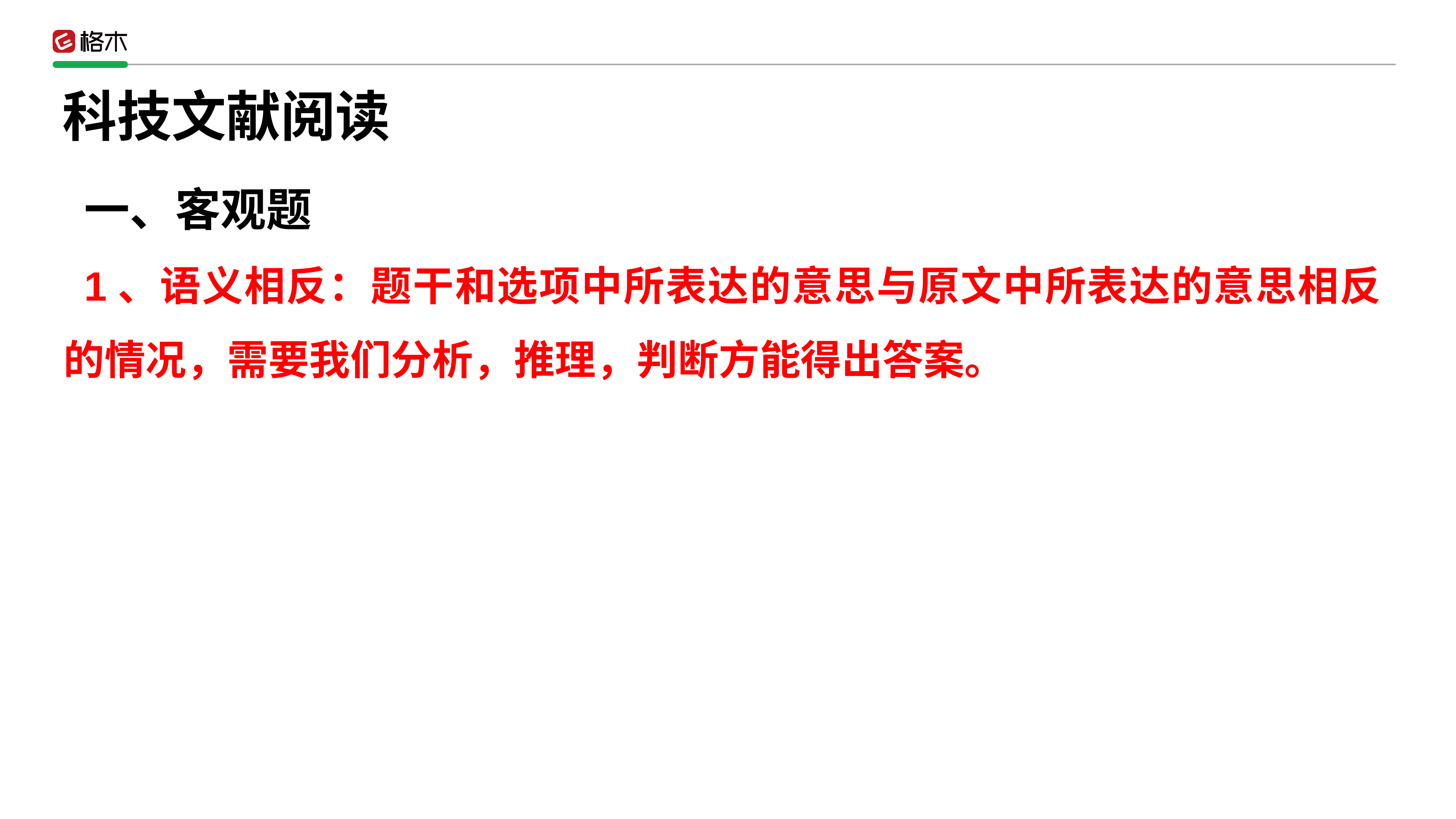

科技文献阅读
一、客观题
1、语义相反：题干和选项中所表达的意思与原文中所表达的意思相反的情况，需要我们分析，推理，判断方能得出答案。